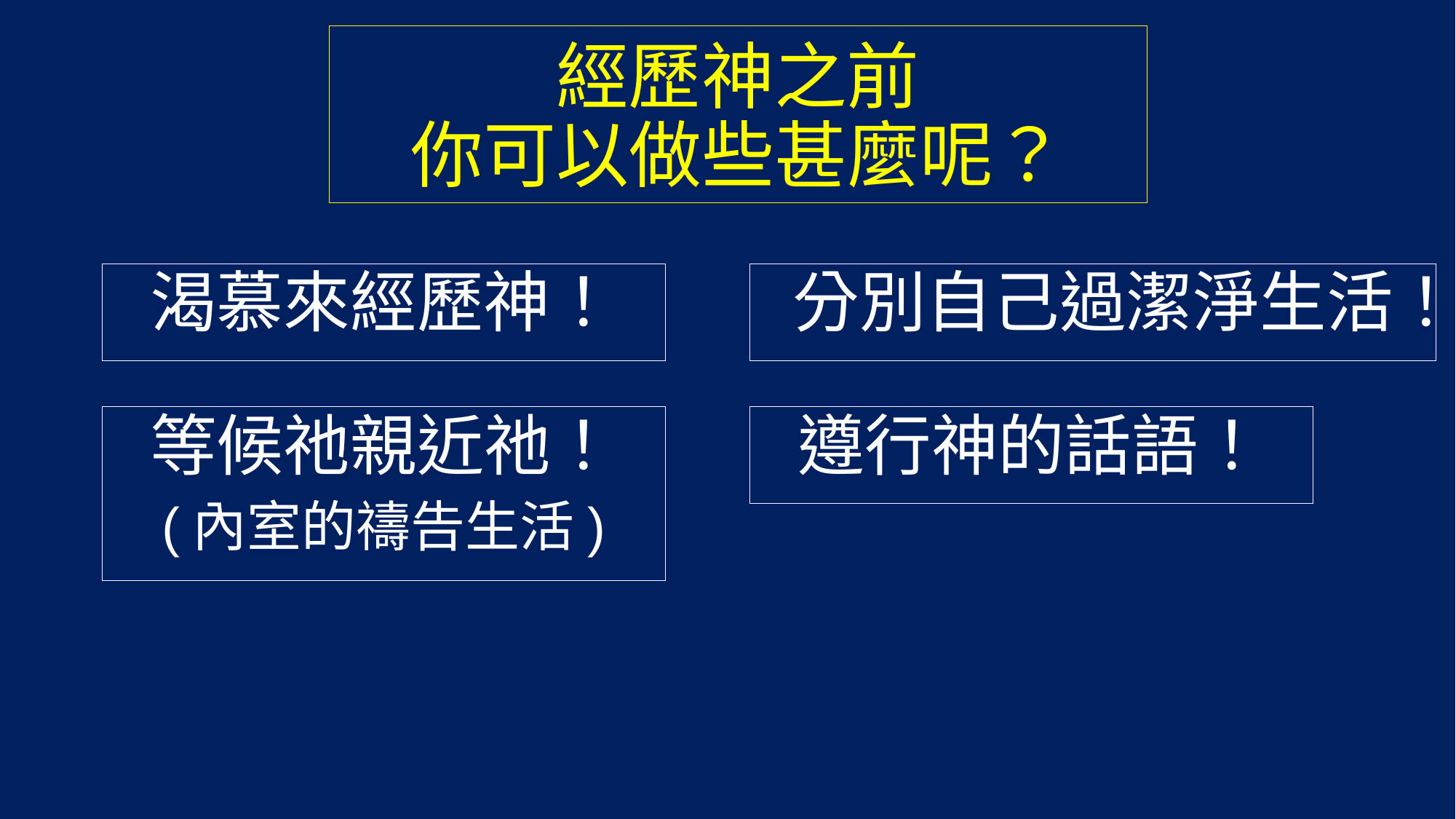

# 經歷神之前 你可以做些甚麼呢？
渴慕來經歷神！
分別自己過潔淨生活！
等候祂親近祂！
(內室的禱告生活)
遵行神的話語！